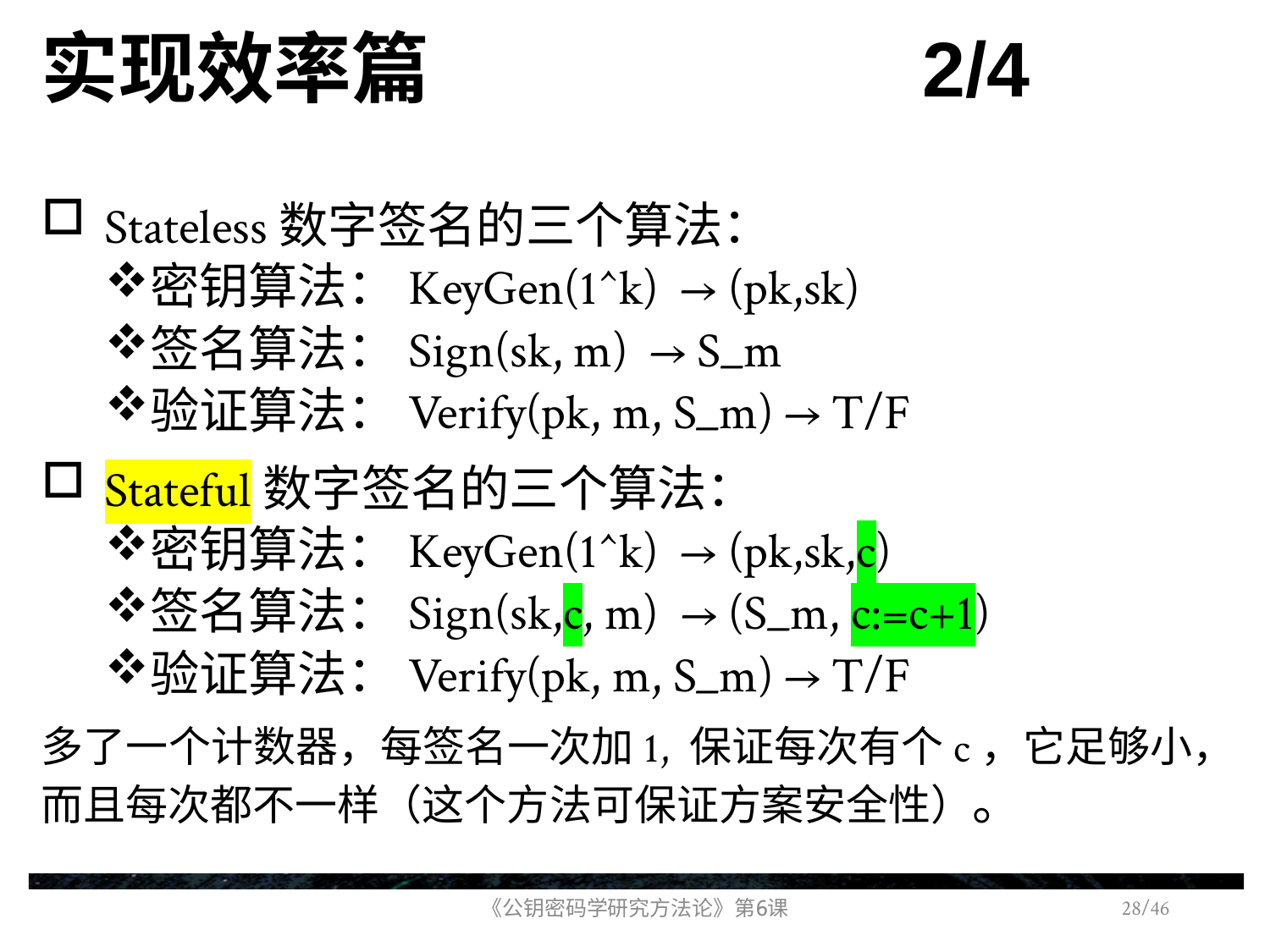

# 实现效率篇                           2/4
Stateless数字签名的三个算法：
密钥算法：KeyGen(1^k)  → (pk,sk)
签名算法：Sign(sk, m)  → S_m
验证算法：Verify(pk, m, S_m) → T/F
Stateful数字签名的三个算法：
密钥算法：KeyGen(1^k)  → (pk,sk,c)
签名算法：Sign(sk,c, m)  → (S_m, c:=c+1)
验证算法：Verify(pk, m, S_m) → T/F
多了一个计数器，每签名一次加1, 保证每次有个c，它足够小，而且每次都不一样（这个方法可保证方案安全性）。

《公钥密码学研究方法论》第6课
28/46